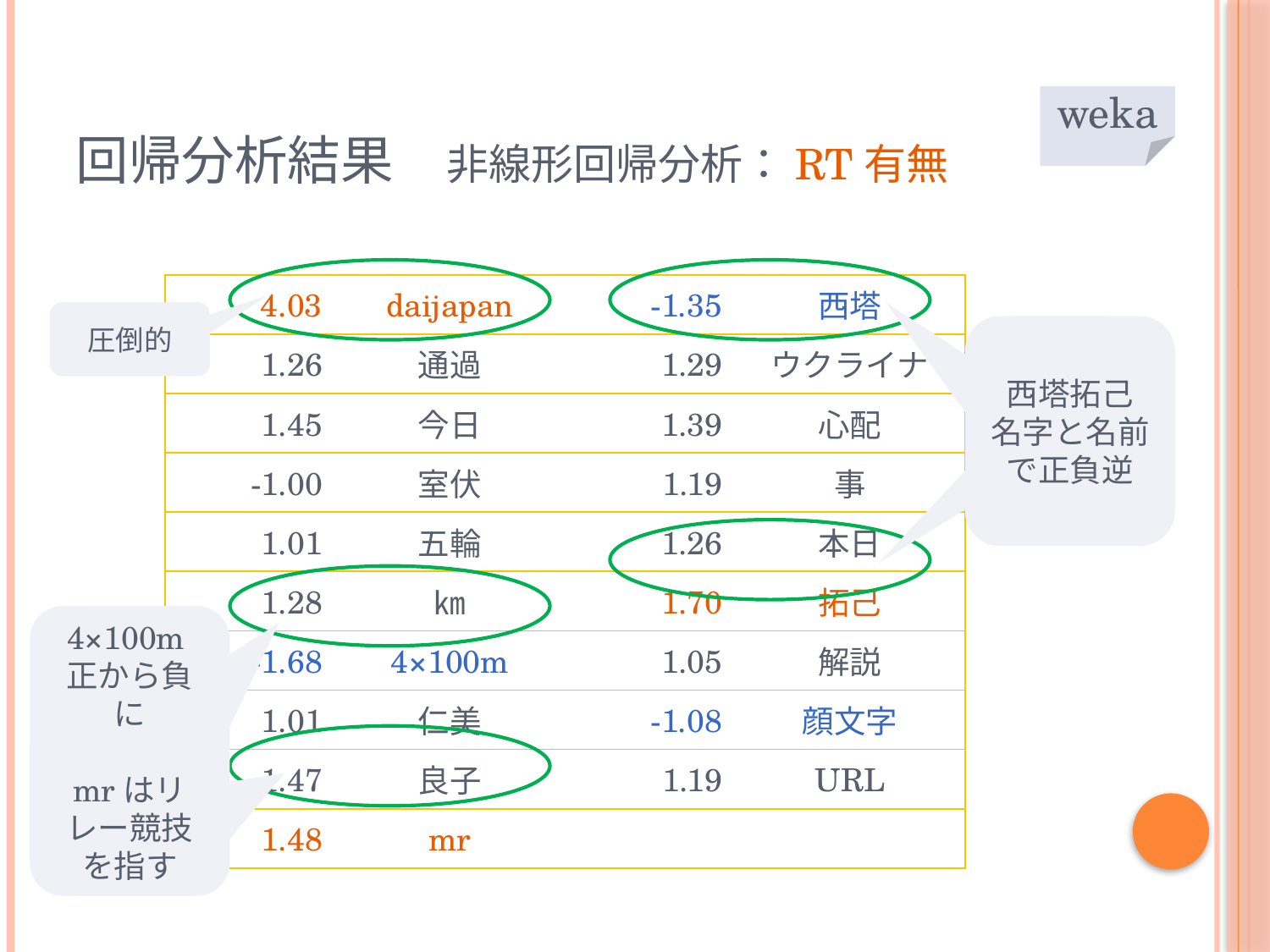

# 回帰分析結果　非線形回帰分析：RT有無
weka

| 4.03 | daijapan | -1.35 | 西塔 |
| --- | --- | --- | --- |
| 1.26 | 通過 | 1.29 | ウクライナ |
| 1.45 | 今日 | 1.39 | 心配 |
| -1.00 | 室伏 | 1.19 | 事 |
| 1.01 | 五輪 | 1.26 | 本日 |
| 1.28 | ㎞ | 1.70 | 拓己 |
| -1.68 | 4×100m | 1.05 | 解説 |
| 1.01 | 仁美 | -1.08 | 顔文字 |
| 1.47 | 良子 | 1.19 | URL |
| 1.48 | mr |  |  |
圧倒的
西塔拓己
名字と名前で正負逆

4×100m正から負に

mrはリレー競技を指す
あ